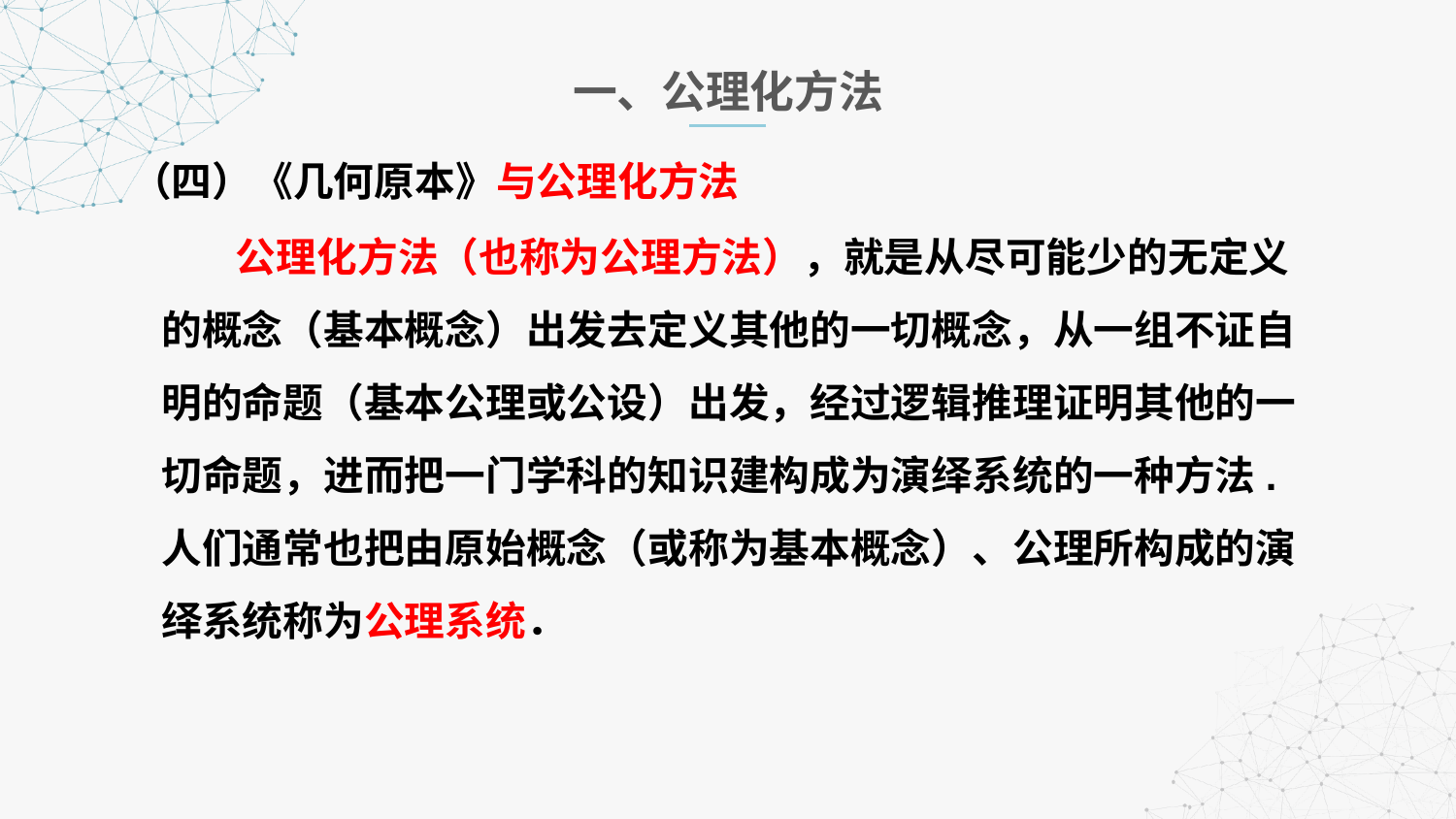

一、公理化方法
（四）《几何原本》与公理化方法
       公理化方法（也称为公理方法），就是从尽可能少的无定义的概念（基本概念）出发去定义其他的一切概念，从一组不证自明的命题（基本公理或公设）出发，经过逻辑推理证明其他的一切命题，进而把一门学科的知识建构成为演绎系统的一种方法.  人们通常也把由原始概念（或称为基本概念）、公理所构成的演绎系统称为公理系统．